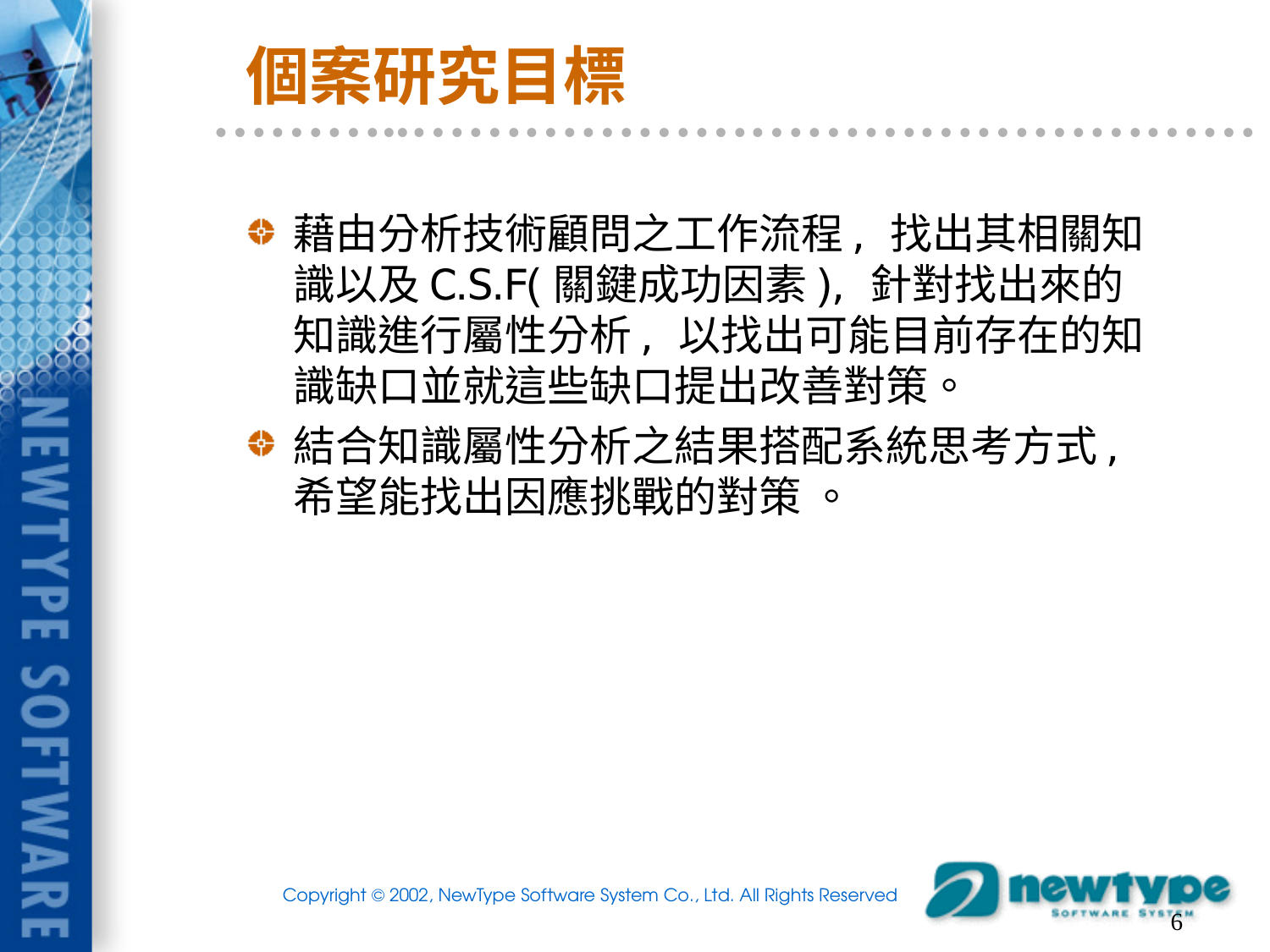

# 個案研究目標
藉由分析技術顧問之工作流程, 找出其相關知識以及C.S.F(關鍵成功因素), 針對找出來的知識進行屬性分析, 以找出可能目前存在的知識缺口並就這些缺口提出改善對策。
結合知識屬性分析之結果搭配系統思考方式, 希望能找出因應挑戰的對策 。
6